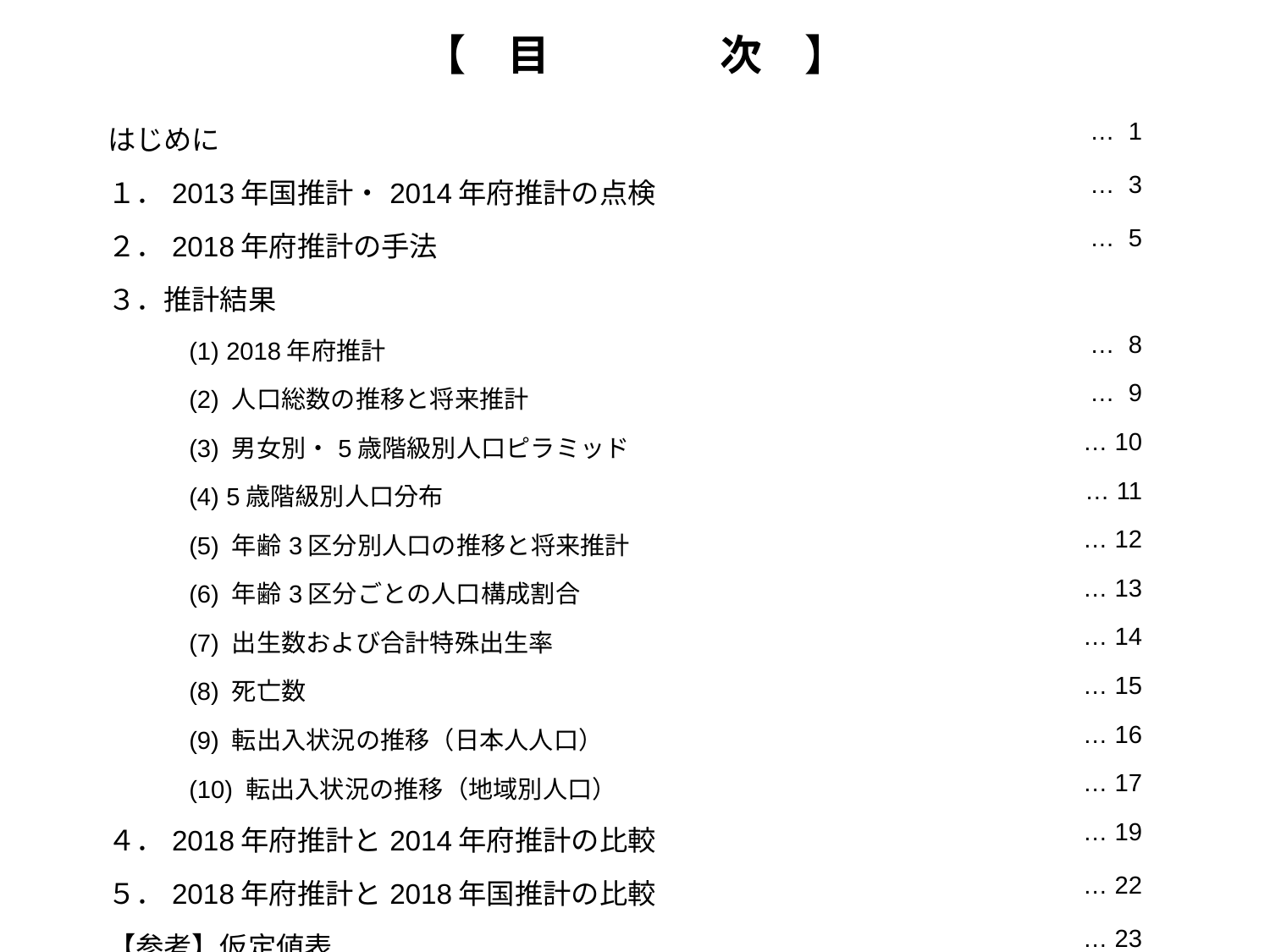

【　目　　　　次　】
| はじめに | … 1 |
| --- | --- |
| １．2013年国推計・2014年府推計の点検 | … 3 |
| ２．2018年府推計の手法 | … 5 |
| ３．推計結果 |  |
| (1) 2018年府推計 | … 8 |
| (2) 人口総数の推移と将来推計 | … 9 |
| (3) 男女別・5歳階級別人口ピラミッド | … 10 |
| (4) 5歳階級別人口分布 | … 11 |
| (5) 年齢3区分別人口の推移と将来推計 | … 12 |
| (6) 年齢3区分ごとの人口構成割合 | … 13 |
| (7) 出生数および合計特殊出生率 | … 14 |
| (8) 死亡数 | … 15 |
| (9) 転出入状況の推移（日本人人口） | … 16 |
| (10) 転出入状況の推移（地域別人口） | … 17 |
| ４．2018年府推計と2014年府推計の比較 | … 19 |
| ５．2018年府推計と2018年国推計の比較 | … 22 |
| 【参考】仮定値表 | … 23 |
| 【参考】コーホート要因法のフローチャート | … 28 |